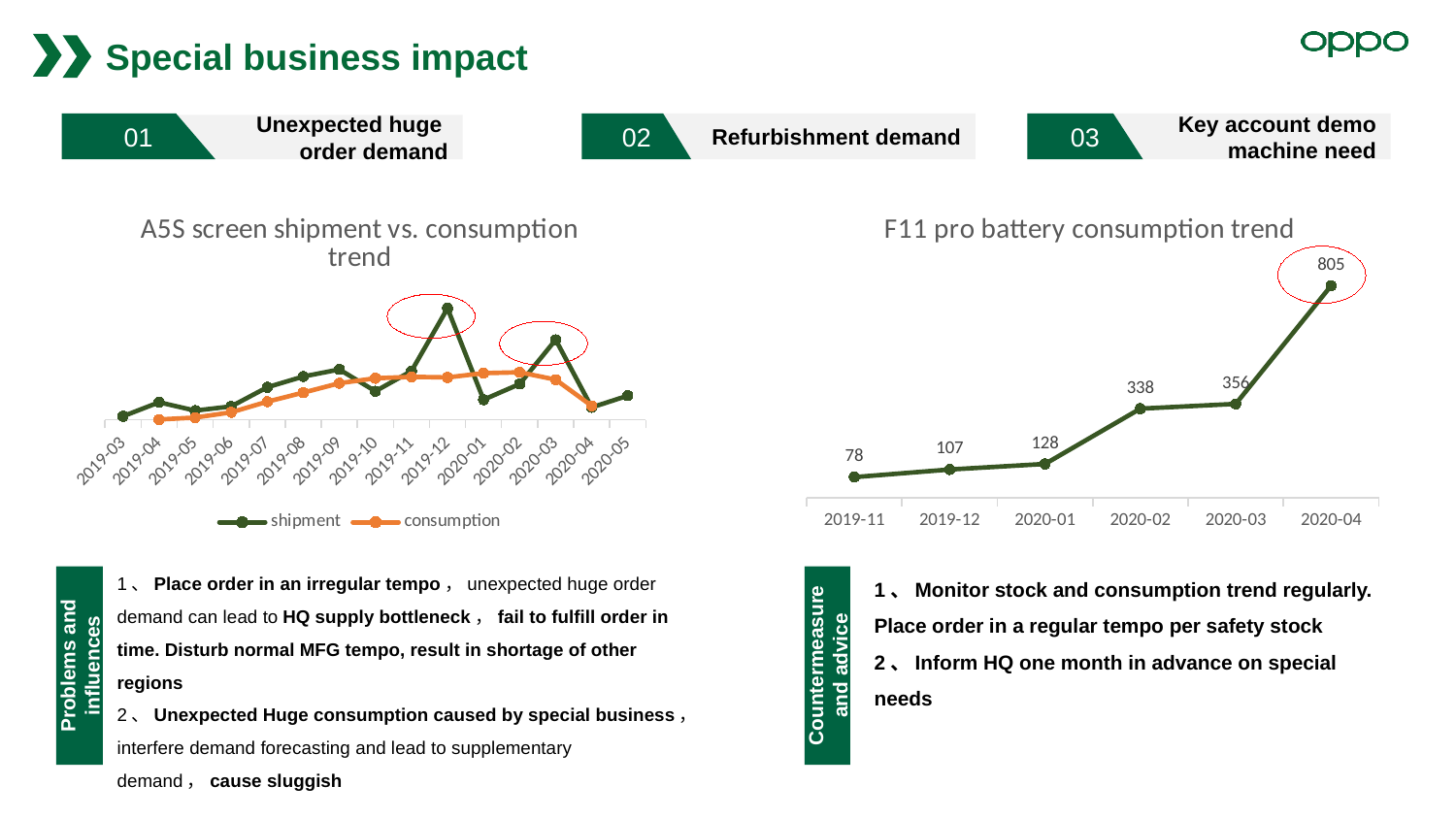

Special business impact
01
Unexpected huge
order demand
02
Refurbishment demand
03
Key account demo
 machine need

### Chart: A5S screen shipment vs. consumption trend

| Category | shipment | consumption |
|---|---|---|
| 43525 | 380.0 | None |
| 43556 | 1879.0 | 35.0 |
| 43586 | 985.0 | 240.0 |
| 43617 | 1435.0 | 804.0 |
| 43647 | 3490.0 | 1950.0 |
| 43678 | 4650.0 | 2917.0 |
| 43709 | 5408.0 | 3930.0 |
| 43739 | 3066.0 | 4461.0 |
| 43770 | 5236.0 | 4610.0 |
| 43800 | 11978.0 | 4549.0 |
| 43831 | 2158.0 | 5006.0 |
| 43862 | 3845.0 | 5102.0 |
| 43891 | 8597.0 | 4309.0 |
| 43922 | 1335.0 | 1500.0 |
| 43952 | 2586.0 | None |

### Chart: F11 pro battery consumption trend

| Category | F11 pro电池 |
|---|---|
| 43770 | 78.0 |
| 43800 | 107.0 |
| 43831 | 128.0 |
| 43862 | 338.0 |
| 43891 | 356.0 |
| 43922 | 805.0 |

1、Place order in an irregular tempo，unexpected huge order demand can lead to HQ supply bottleneck，fail to fulfill order in time. Disturb normal MFG tempo, result in shortage of other regions
2、Unexpected Huge consumption caused by special business，interfere demand forecasting and lead to supplementary demand，cause sluggish
Problems and influences
1、Monitor stock and consumption trend regularly. Place order in a regular tempo per safety stock
2、Inform HQ one month in advance on special needs

Countermeasure and advice